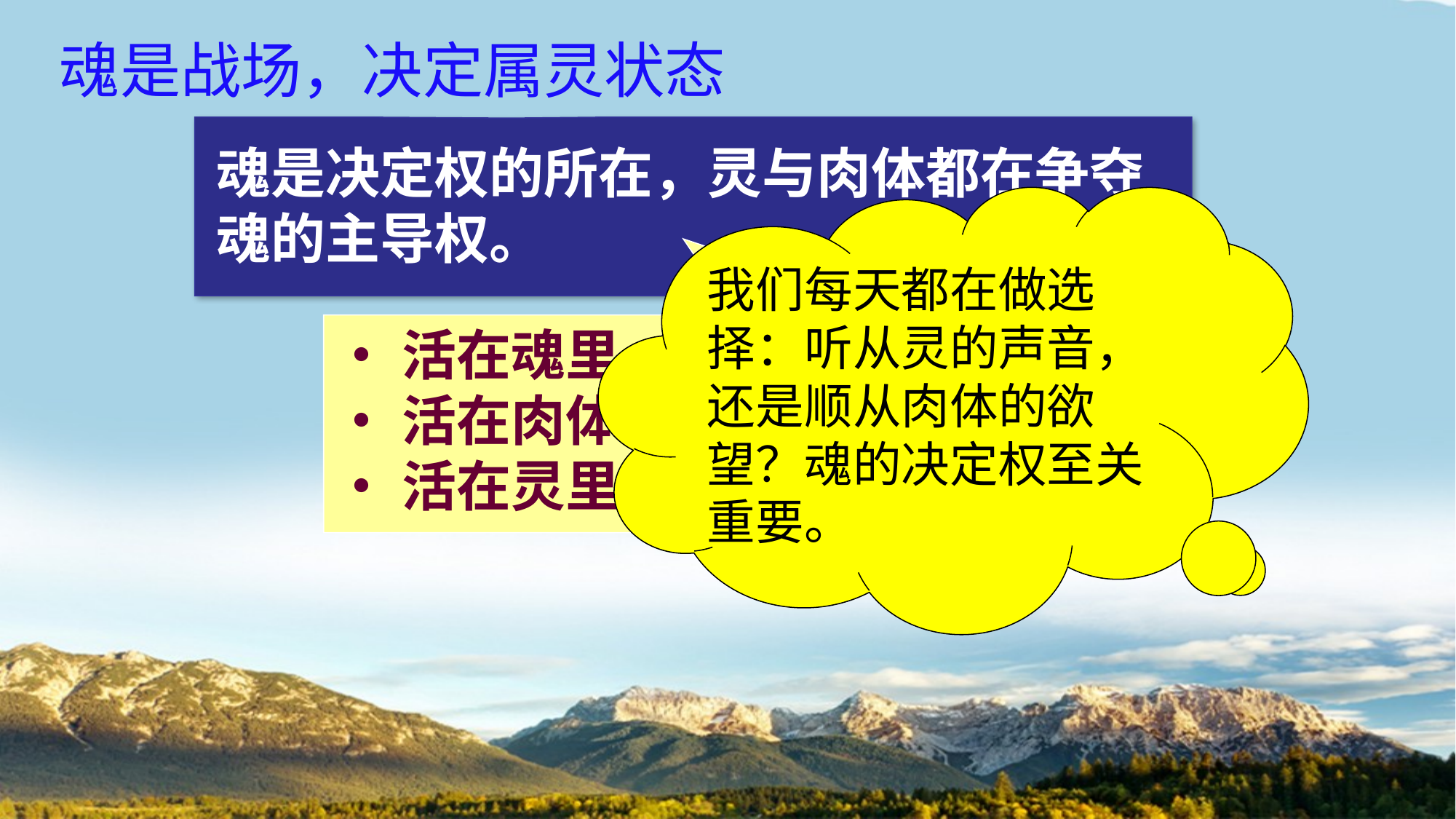

魂是战场，决定属灵状态
魂是决定权的所在，灵与肉体都在争夺魂的主导权。

我们每天都在做选择：听从灵的声音，还是顺从肉体的欲望？魂的决定权至关重要。
•活在魂里 → 像人
•活在肉体里 → 像鬼
•活在灵里 → 像神